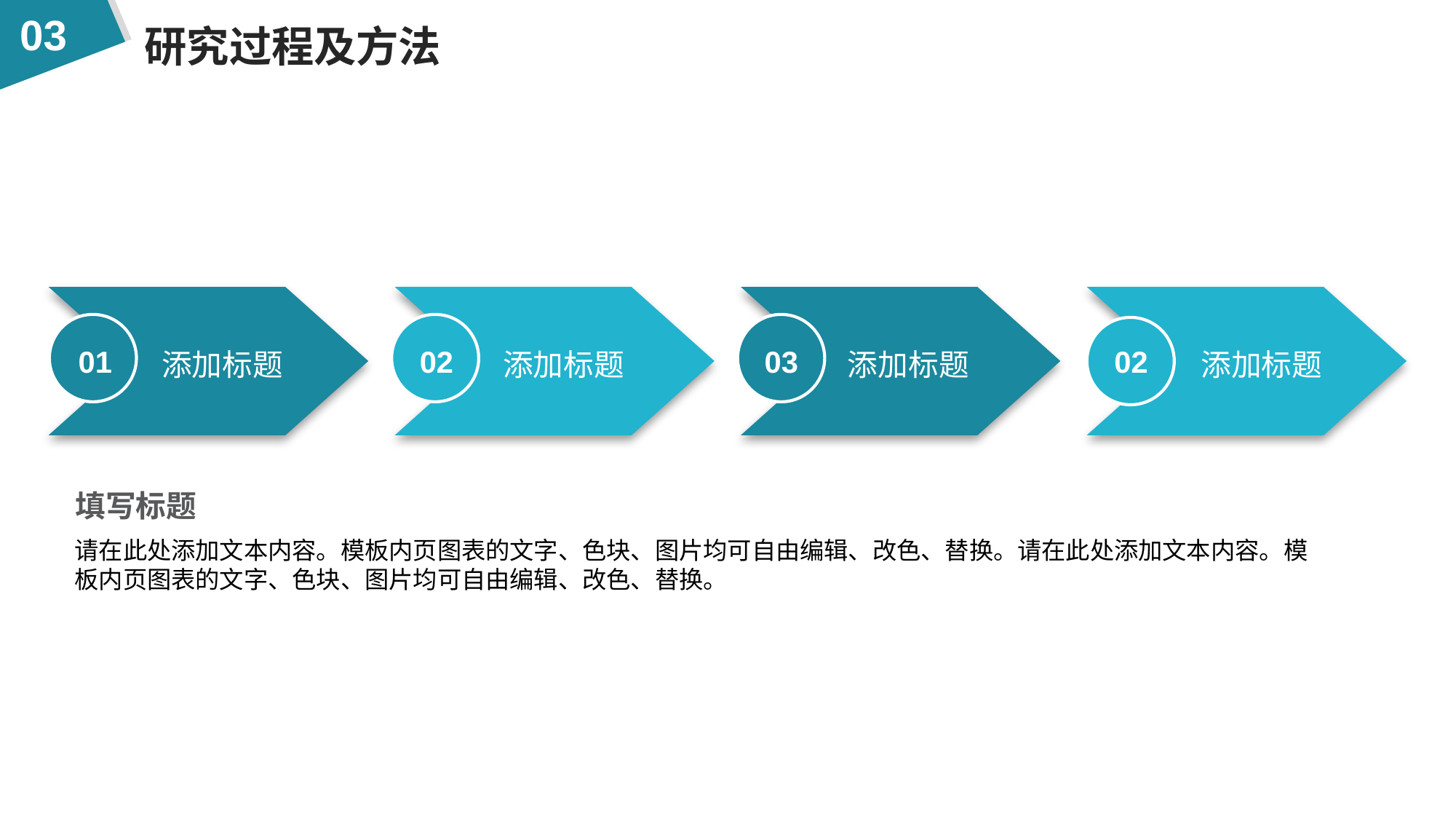

03
研究过程及方法

01
02
03
02
添加标题
添加标题
添加标题
添加标题
填写标题
请在此处添加文本内容。模板内页图表的文字、色块、图片均可自由编辑、改色、替换。请在此处添加文本内容。模板内页图表的文字、色块、图片均可自由编辑、改色、替换。